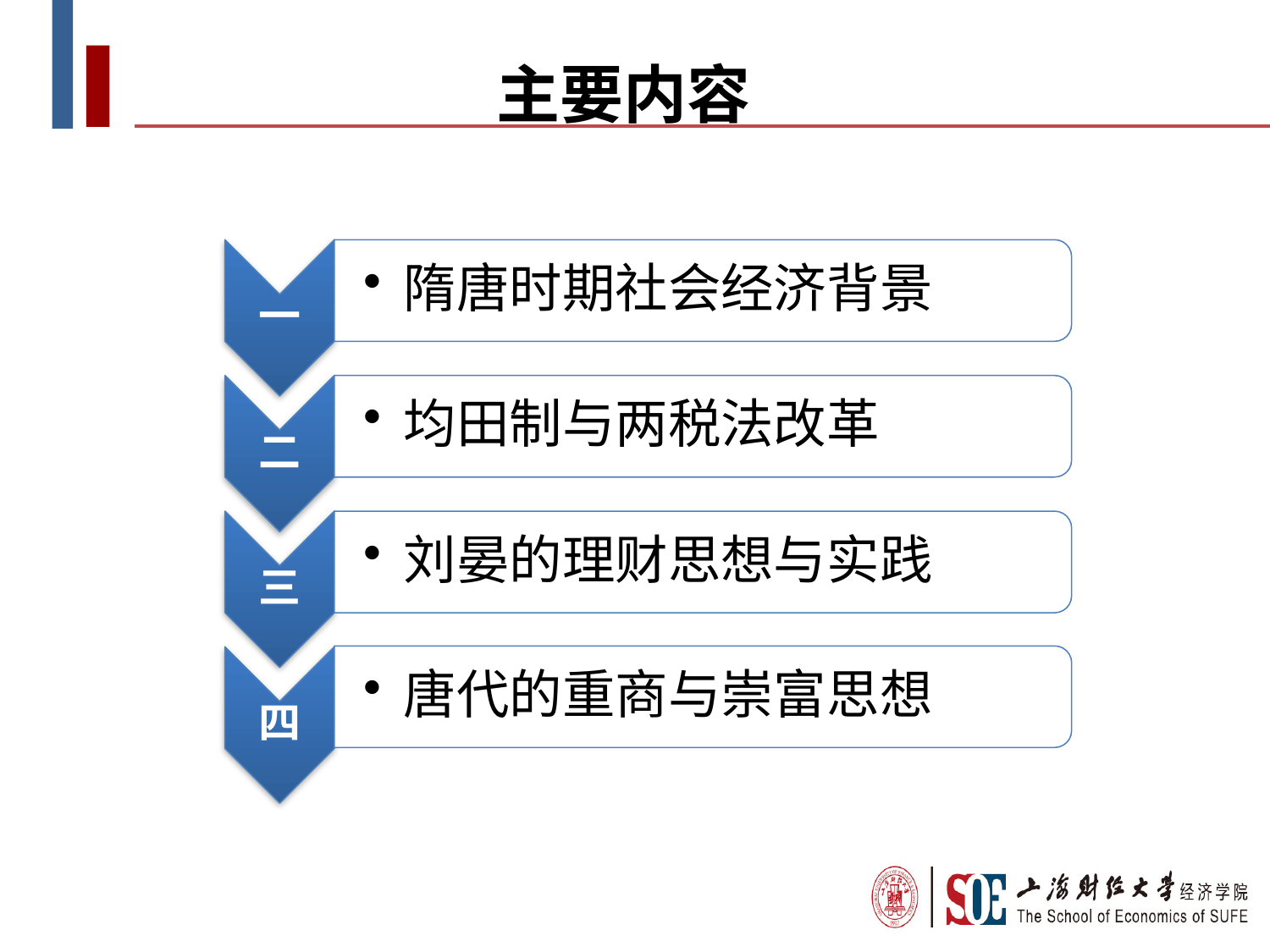

主要内容
一
隋唐时期社会经济背景
二
均田制与两税法改革
三
刘晏的理财思想与实践
四
唐代的重商与崇富思想